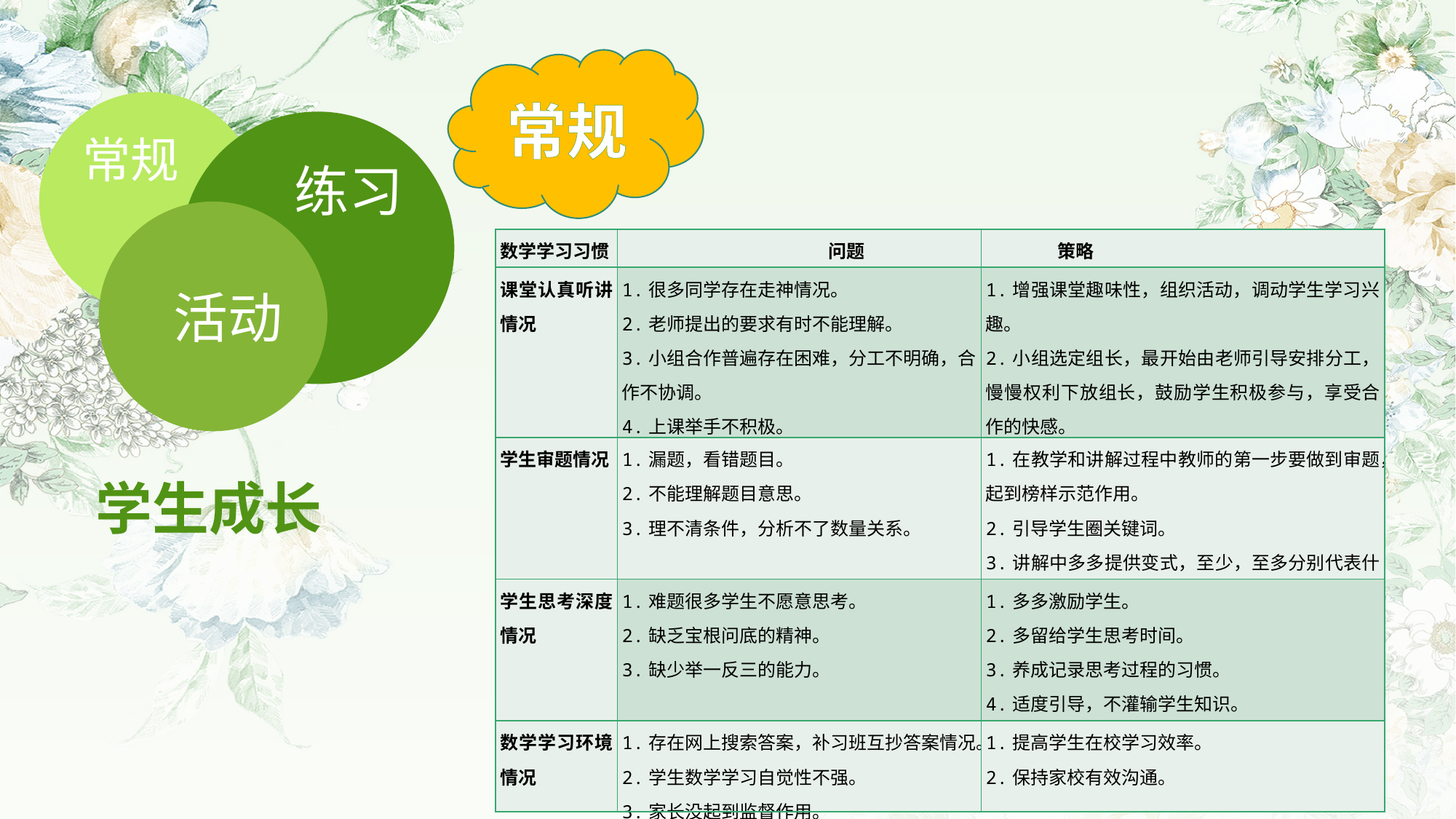

常规
常规
练习
活动
| 数学学习习惯 | 问题 | 策略 |
| --- | --- | --- |
| 课堂认真听讲情况 | 1.很多同学存在走神情况。 2.老师提出的要求有时不能理解。 3.小组合作普遍存在困难，分工不明确，合作不协调。 4.上课举手不积极。 | 1.增强课堂趣味性，组织活动，调动学生学习兴趣。 2.小组选定组长，最开始由老师引导安排分工，慢慢权利下放组长，鼓励学生积极参与，享受合作的快感。 3.多多采用激励性方式，鼓励学生发表意见。 |
| 学生审题情况 | 1.漏题，看错题目。 2.不能理解题目意思。 3.理不清条件，分析不了数量关系。 | 1.在教学和讲解过程中教师的第一步要做到审题，起到榜样示范作用。 2.引导学生圈关键词。 3.讲解中多多提供变式，至少，至多分别代表什么含义。 |
| 学生思考深度情况 | 1.难题很多学生不愿意思考。 2.缺乏宝根问底的精神。 3.缺少举一反三的能力。 | 1.多多激励学生。 2.多留给学生思考时间。 3.养成记录思考过程的习惯。 4.适度引导，不灌输学生知识。 |
| 数学学习环境情况 | 1.存在网上搜索答案，补习班互抄答案情况。 2.学生数学学习自觉性不强。 3.家长没起到监督作用。 | 1.提高学生在校学习效率。 2.保持家校有效沟通。 |
学生成长